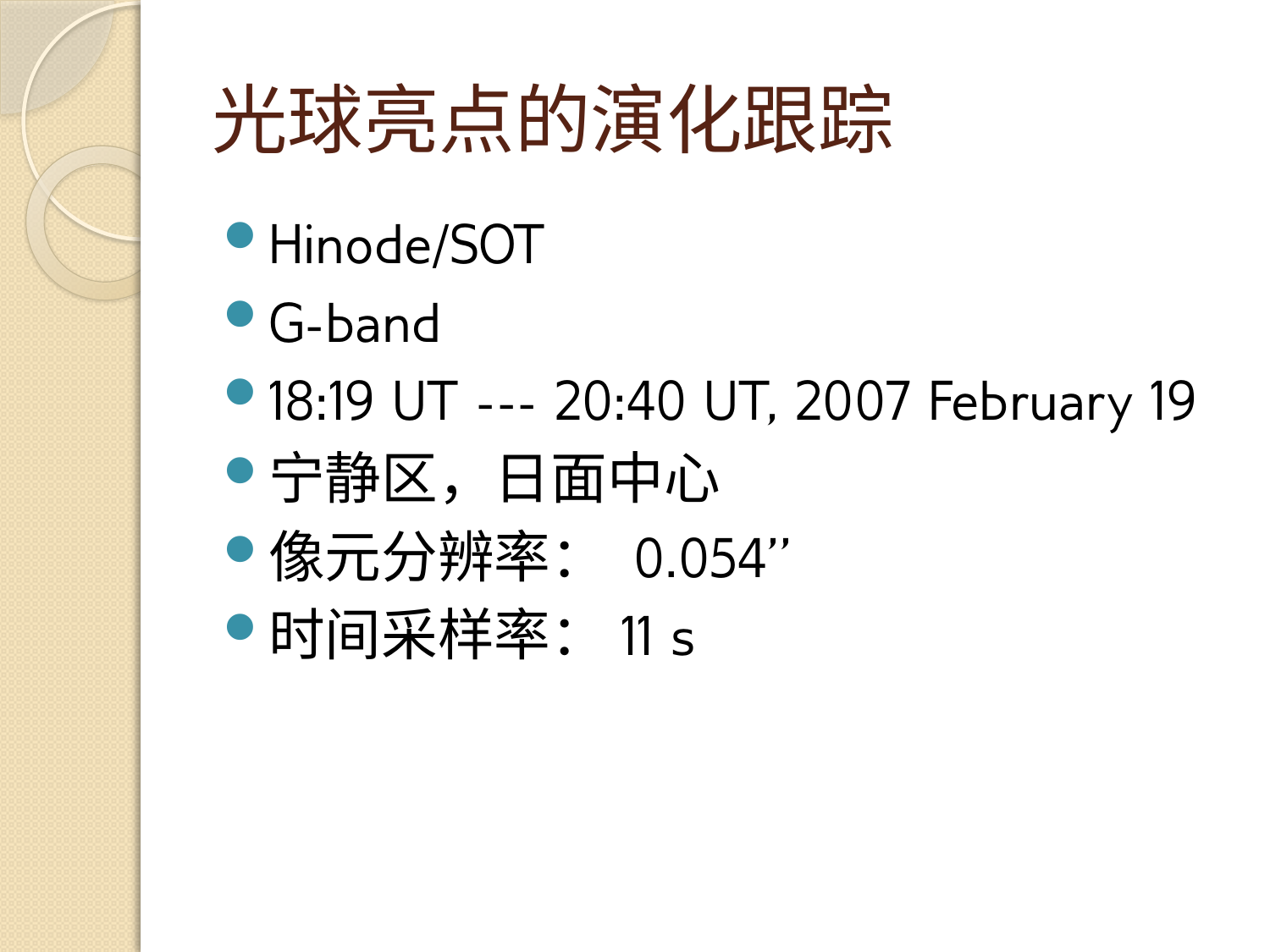

# 光球亮点的演化跟踪
Hinode/SOT
G-band
18:19 UT --- 20:40 UT, 2007 February 19
宁静区，日面中心
像元分辨率： 0.054’’
时间采样率：11 s